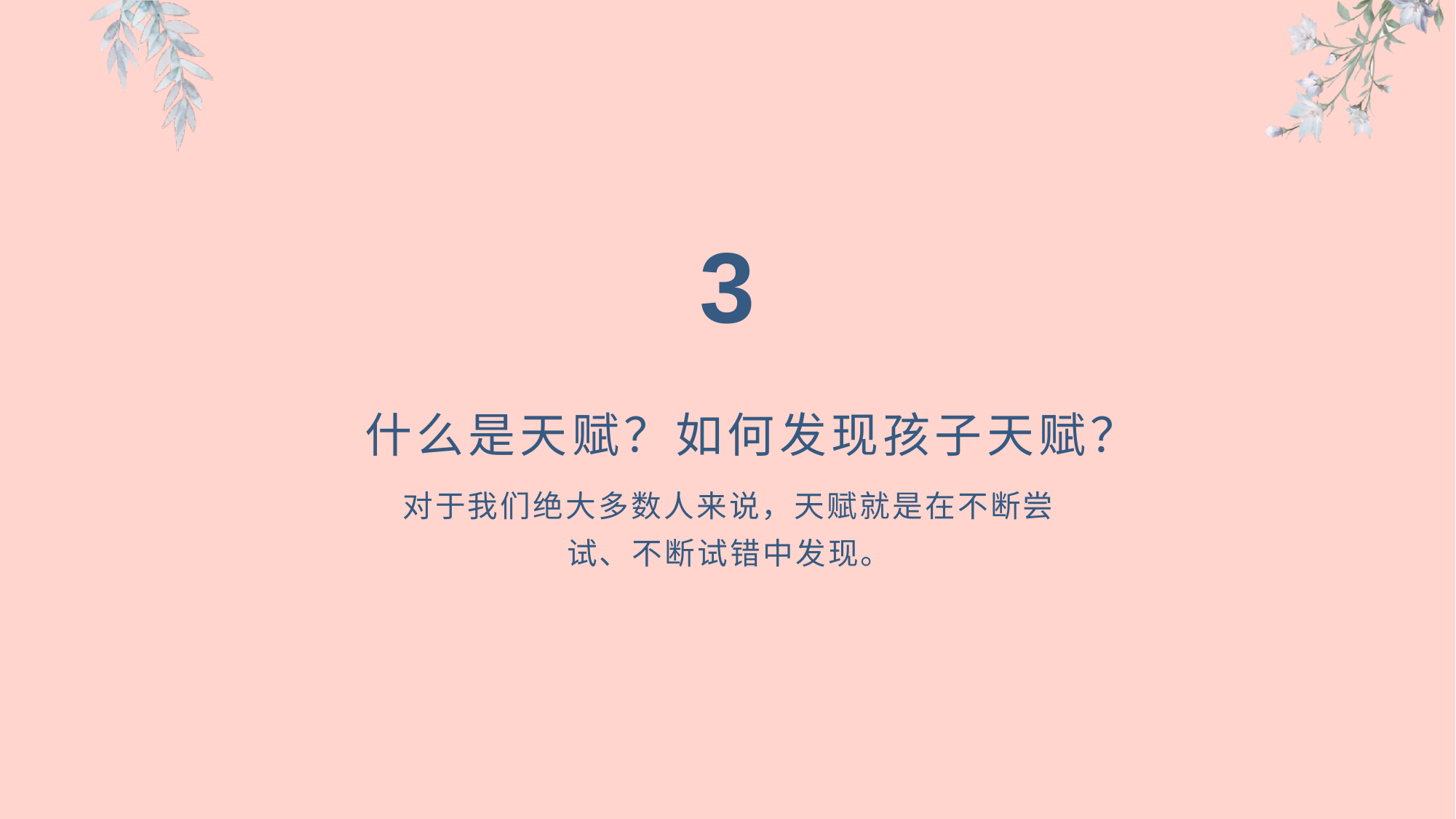

3
# 什么是天赋？如何发现孩子天赋？
对于我们绝大多数人来说，天赋就是在不断尝试、不断试错中发现。